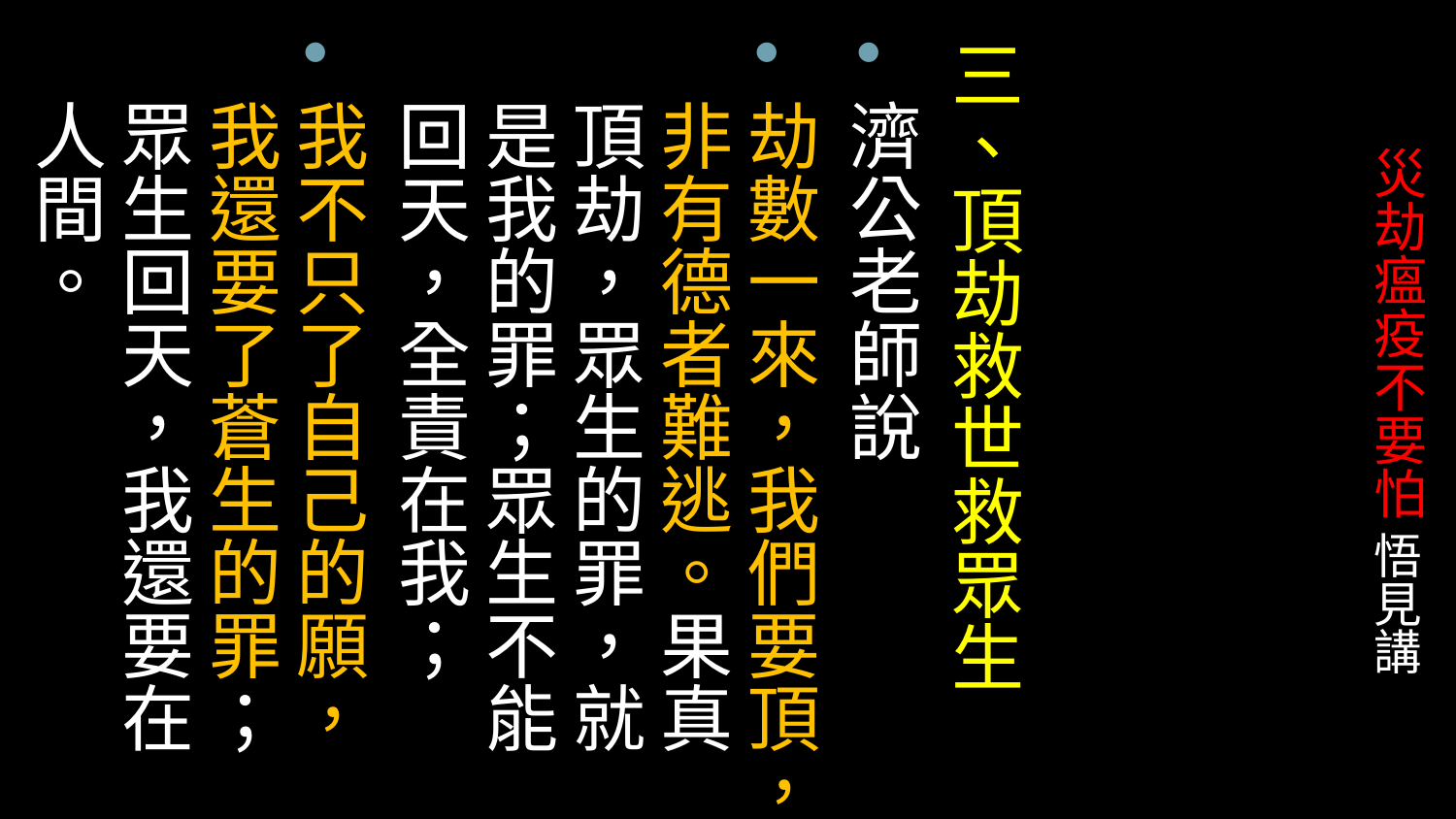

三、頂劫救世救眾生
濟公老師說
劫數一來，我們要頂，非有德者難逃。果真頂劫，眾生的罪，就是我的罪；眾生不能回天，全責在我；
我不只了自己的願，我還要了蒼生的罪；眾生回天，我還要在人間。
# 災劫瘟疫不要怕 悟見講